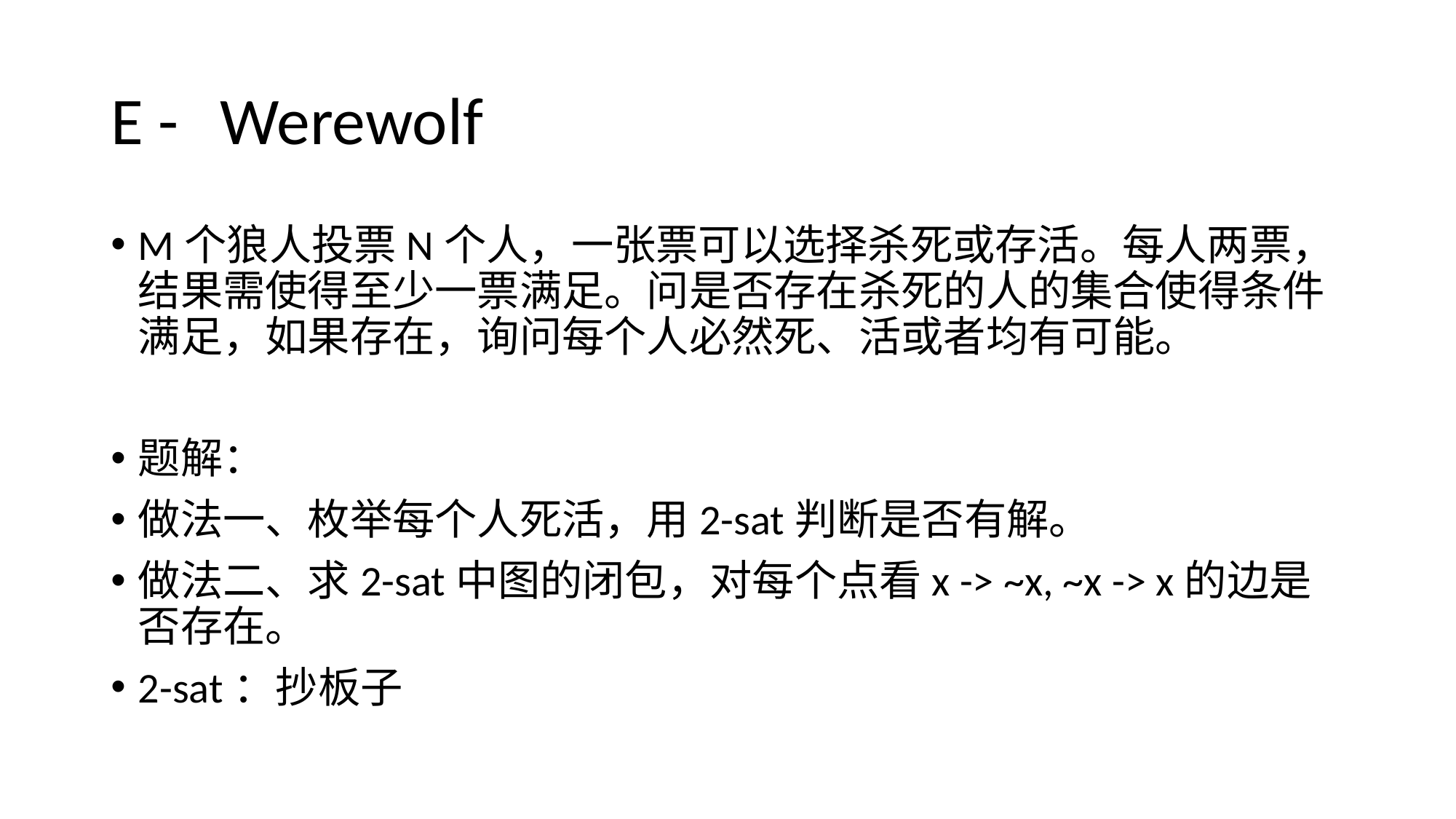

# E - 	Werewolf
M个狼人投票N个人，一张票可以选择杀死或存活。每人两票，结果需使得至少一票满足。问是否存在杀死的人的集合使得条件满足，如果存在，询问每个人必然死、活或者均有可能。

题解：
做法一、枚举每个人死活，用2-sat判断是否有解。
做法二、求2-sat中图的闭包，对每个点看x -> ~x, ~x -> x的边是否存在。
2-sat：抄板子